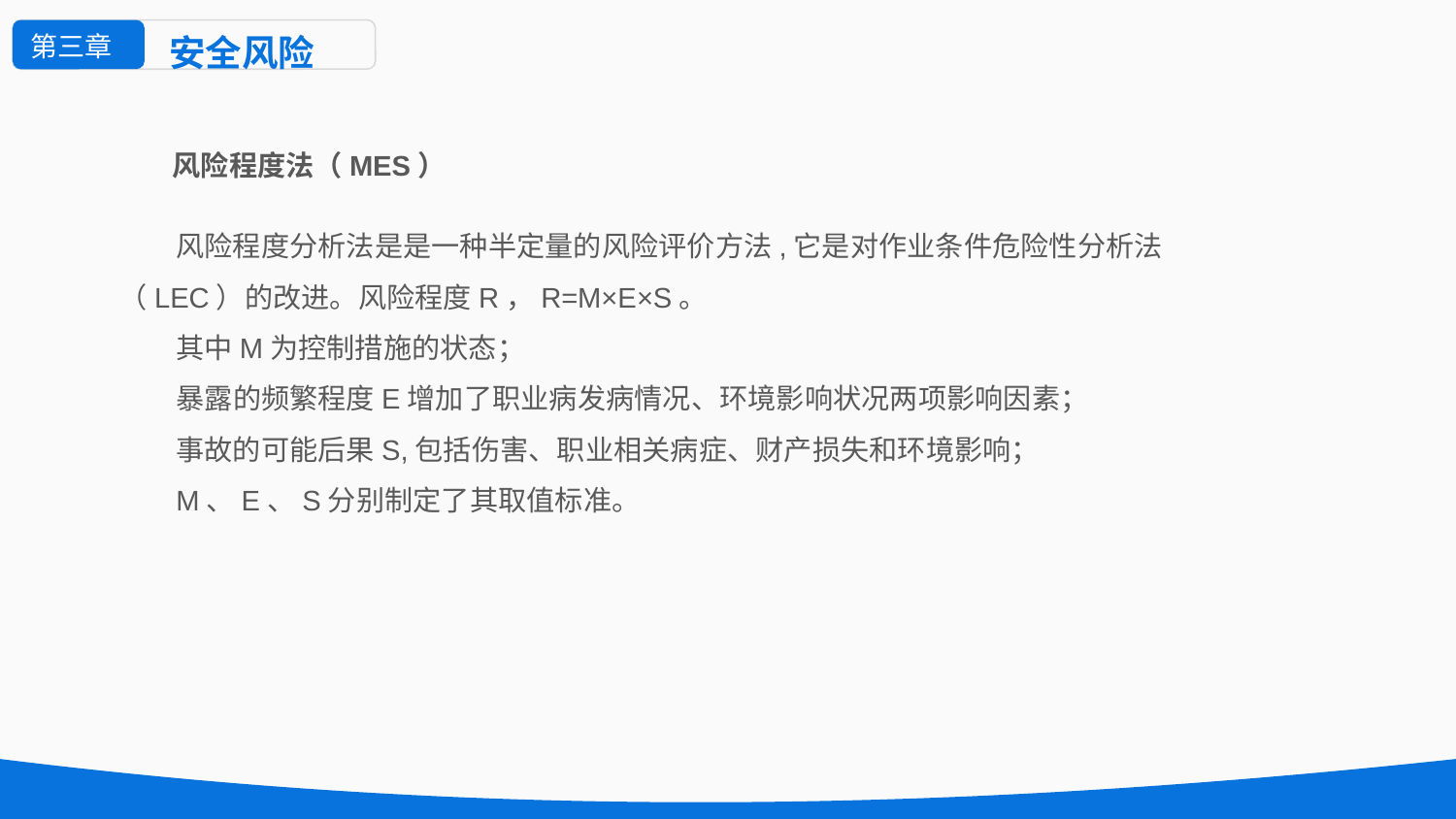

第三章
安全风险
风险程度法（MES）
风险程度分析法是是一种半定量的风险评价方法,它是对作业条件危险性分析法（LEC）的改进。风险程度R，R=M×E×S。
其中M为控制措施的状态；
暴露的频繁程度E增加了职业病发病情况、环境影响状况两项影响因素；
事故的可能后果S,包括伤害、职业相关病症、财产损失和环境影响；
M、E、S分别制定了其取值标准。